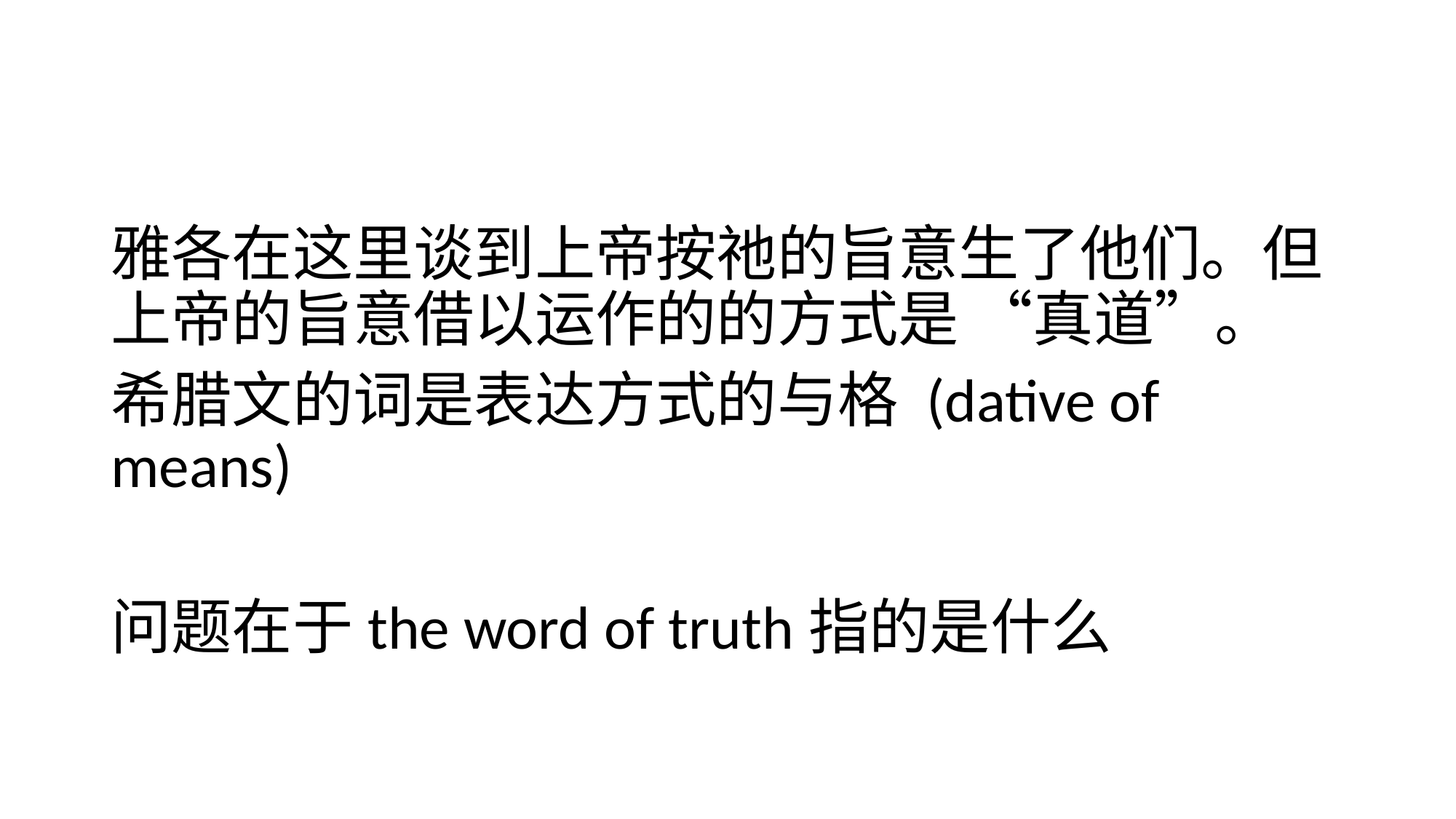

#
雅各在这里谈到上帝按祂的旨意生了他们。但上帝的旨意借以运作的的方式是 “真道”。
希腊文的词是表达方式的与格 (dative of means)

问题在于the word of truth指的是什么